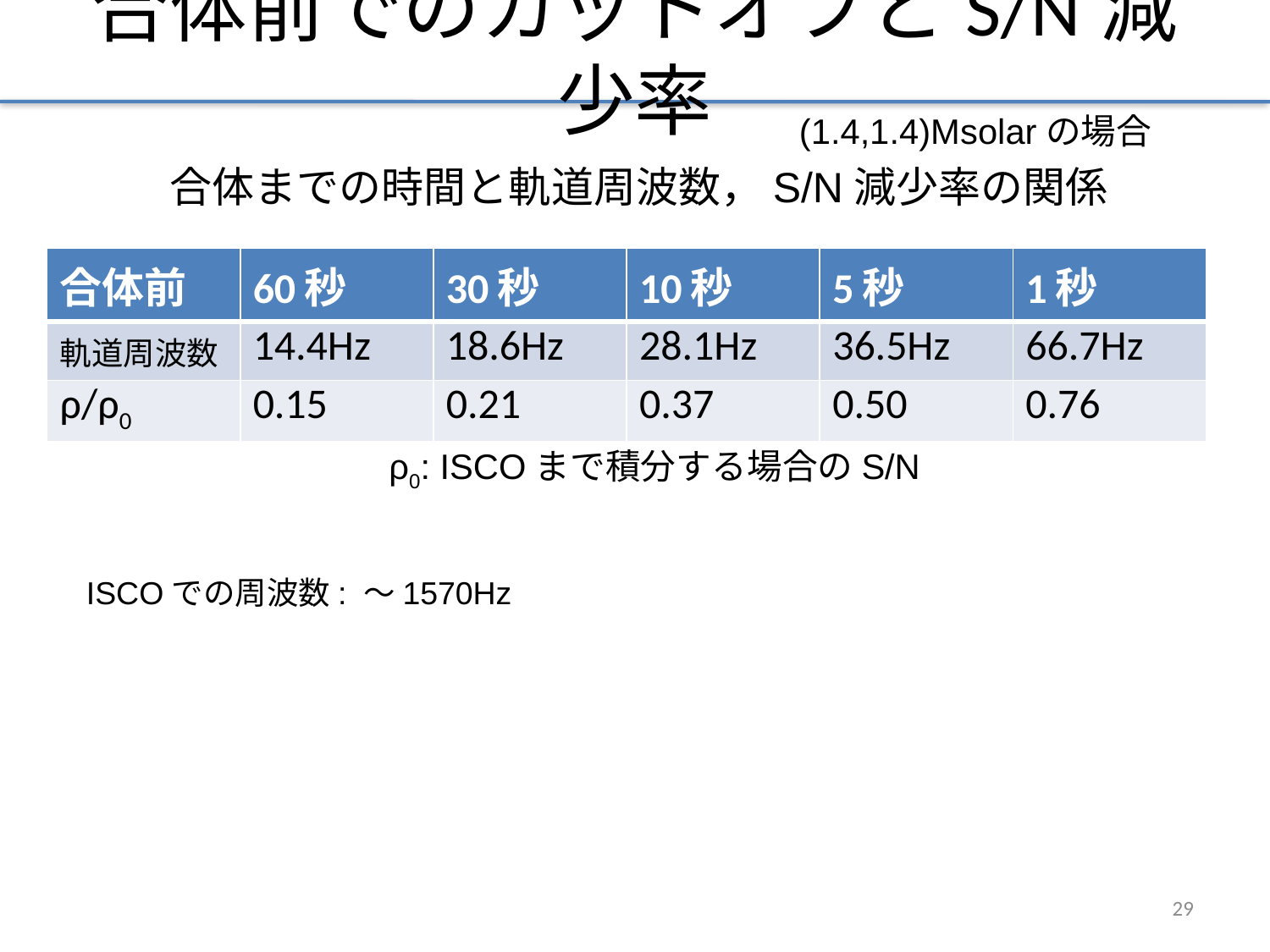

# 合体前でのカットオフとS/N減少率
(1.4,1.4)Msolarの場合
合体までの時間と軌道周波数，S/N減少率の関係
| 合体前 | 60秒 | 30秒 | 10秒 | 5秒 | 1秒 |
| --- | --- | --- | --- | --- | --- |
| 軌道周波数 | 14.4Hz | 18.6Hz | 28.1Hz | 36.5Hz | 66.7Hz |
| ρ/ρ0 | 0.15 | 0.21 | 0.37 | 0.50 | 0.76 |
ρ0: ISCOまで積分する場合のS/N
ISCOでの周波数: 〜1570Hz
29